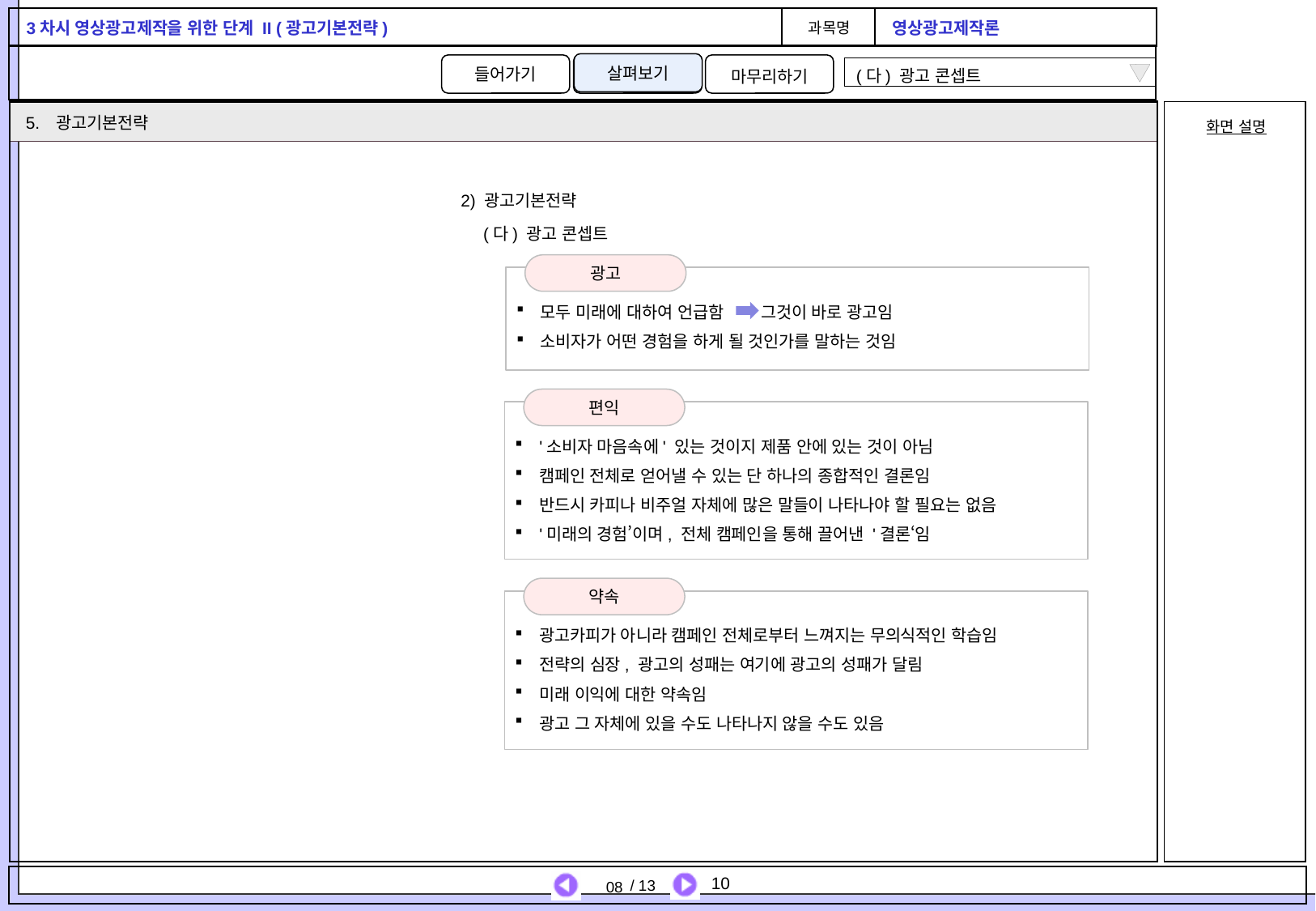

살펴보기
(다) 광고 콘셉트
광고기본전략
2) 광고기본전략
(다) 광고 콘셉트
광고

모두 미래에 대하여 언급함        그것이 바로 광고임
소비자가 어떤 경험을 하게 될 것인가를 말하는 것임

편익

'소비자 마음속에' 있는 것이지 제품 안에 있는 것이 아님
캠페인 전체로 얻어낼 수 있는 단 하나의 종합적인 결론임
반드시 카피나 비주얼 자체에 많은 말들이 나타나야 할 필요는 없음
'미래의 경험’이며, 전체 캠페인을 통해 끌어낸 '결론‘임
약속

광고카피가 아니라 캠페인 전체로부터 느껴지는 무의식적인 학습임
전략의 심장, 광고의 성패는 여기에 광고의 성패가 달림
미래 이익에 대한 약속임
광고 그 자체에 있을 수도 나타나지 않을 수도 있음
08